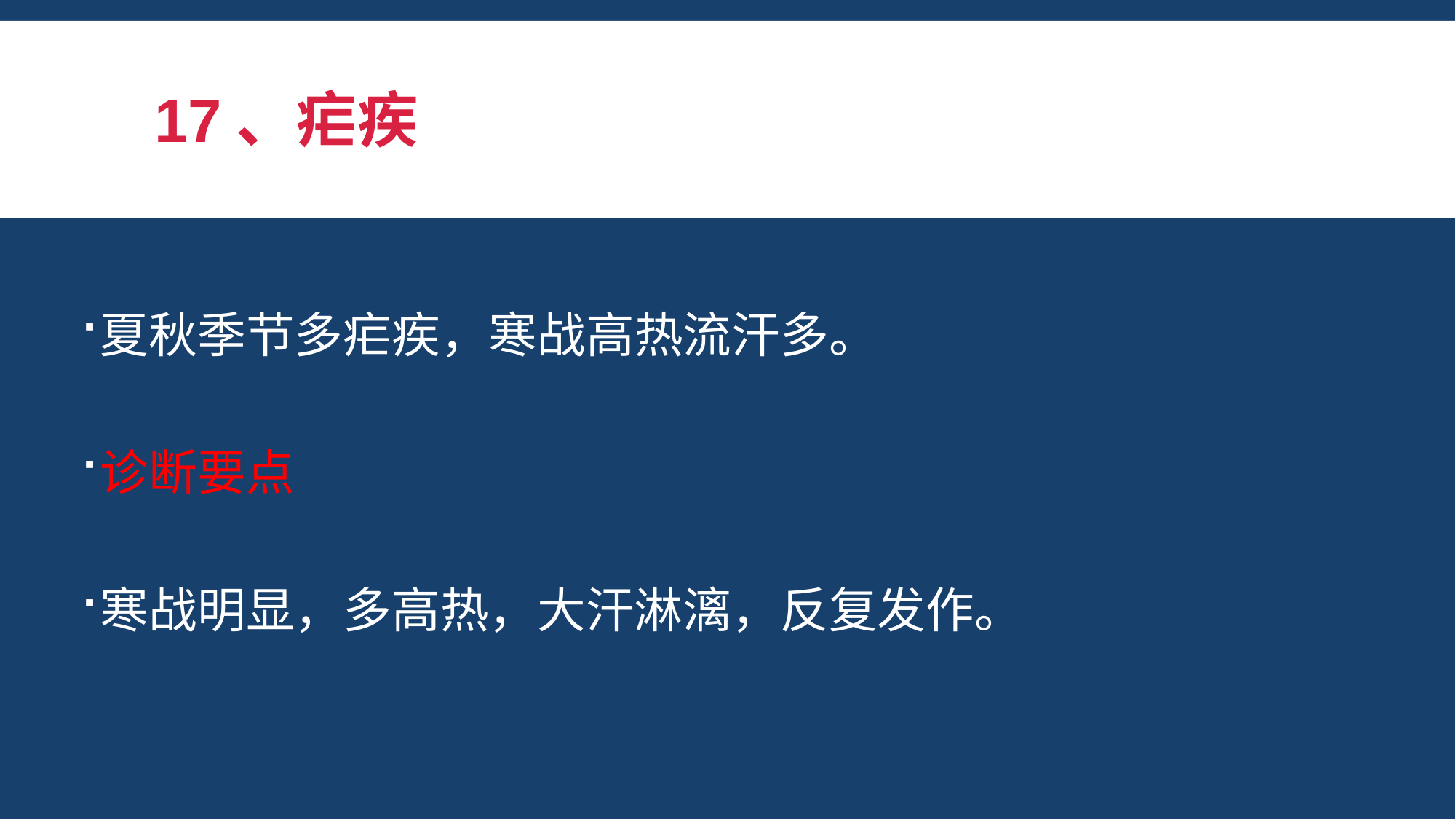

# 17、疟疾
夏秋季节多疟疾，寒战高热流汗多。
诊断要点
寒战明显，多高热，大汗淋漓，反复发作。